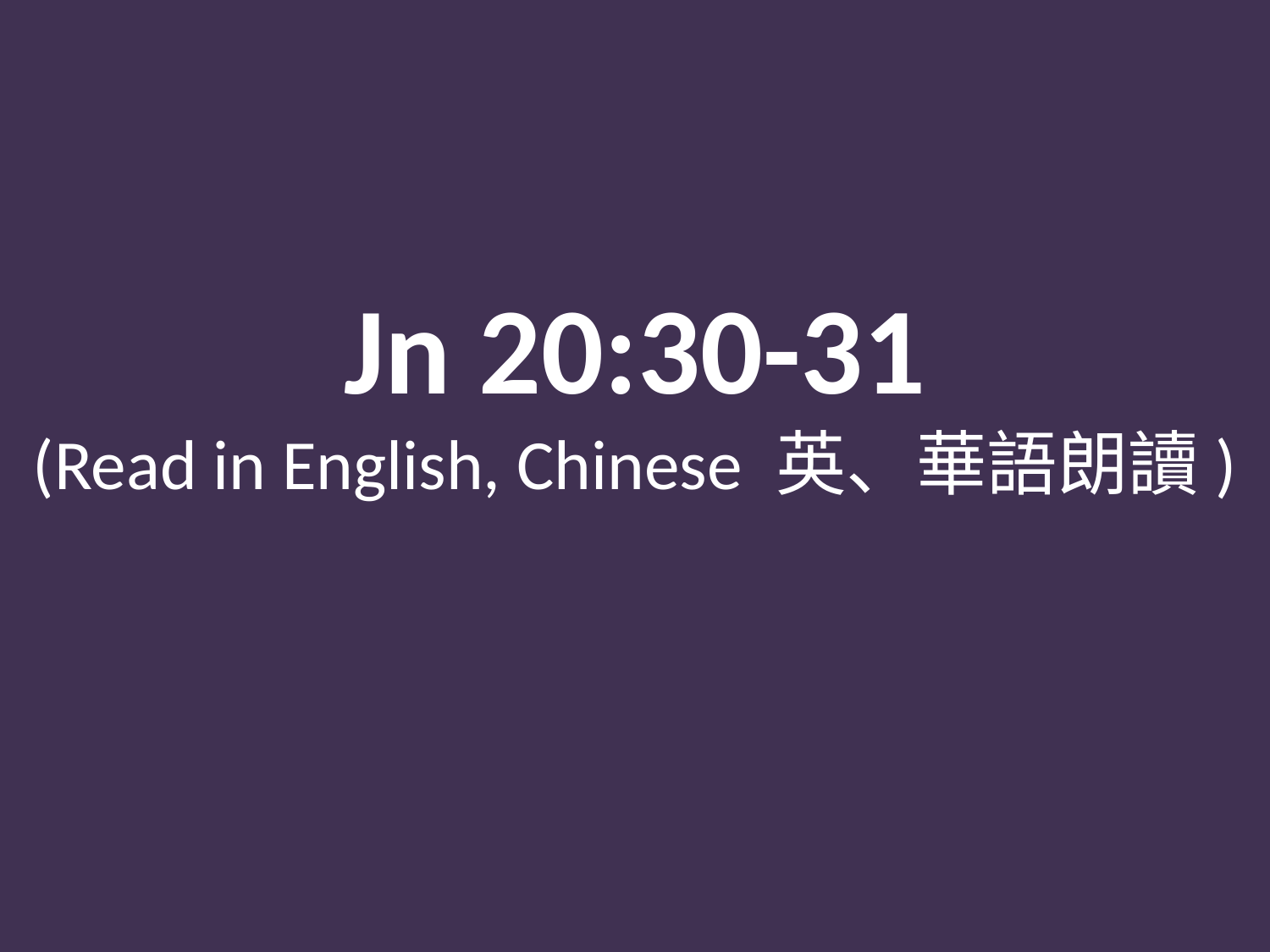

Jn 20:30-31
(Read in English, Chinese 英、華語朗讀)